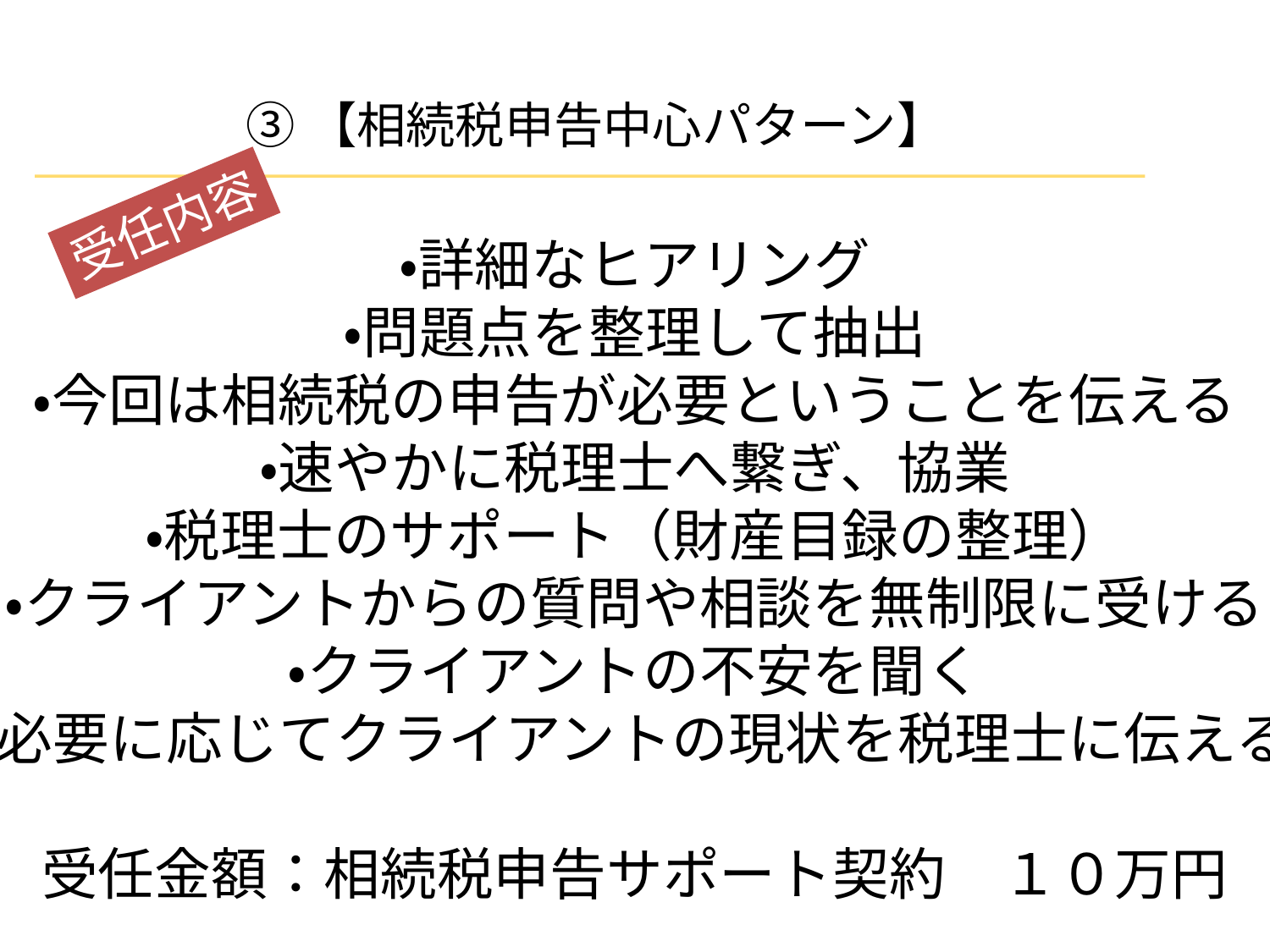

③【相続税申告中心パターン】
受任内容
・詳細なヒアリング
・問題点を整理して抽出
・今回は相続税の申告が必要ということを伝える
・速やかに税理士へ繋ぎ、協業
・税理士のサポート（財産目録の整理）
・クライアントからの質問や相談を無制限に受ける
・クライアントの不安を聞く
・必要に応じてクライアントの現状を税理士に伝える

受任金額：相続税申告サポート契約　１０万円